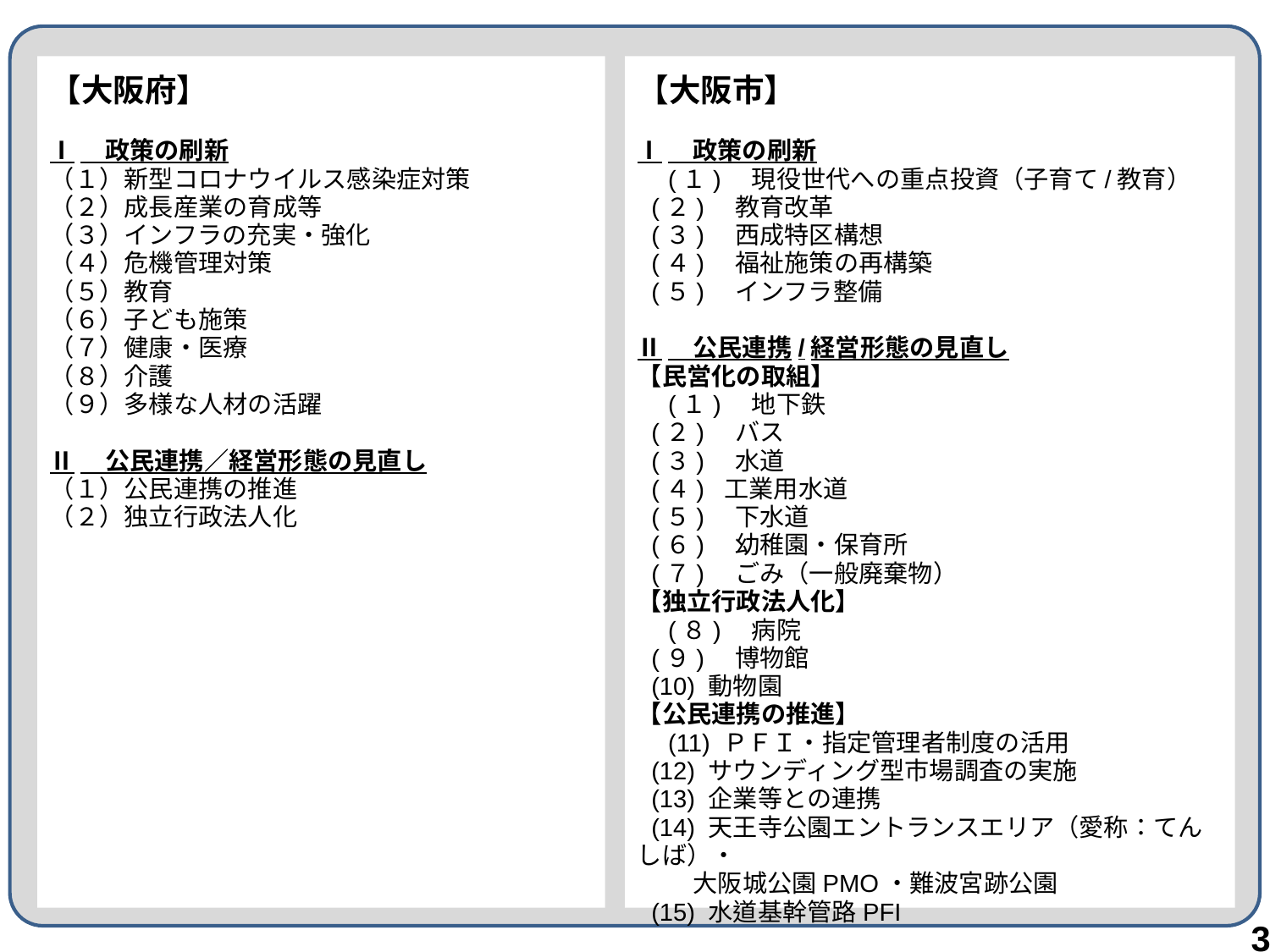

【大阪市】

Ⅰ　政策の刷新
　(１)　現役世代への重点投資（子育て/教育）
  (２)　教育改革
  (３)　西成特区構想
  (４)　福祉施策の再構築
  (５)　インフラ整備

Ⅱ　公民連携/経営形態の見直し
【民営化の取組】
　(１)　地下鉄
  (２)　バス
  (３)　水道
  (４)  工業用水道
  (５)　下水道
  (６)　幼稚園・保育所
  (７)　ごみ（一般廃棄物）
【独立行政法人化】
　(８)　病院
  (９)　博物館
  (10) 動物園
【公民連携の推進】
　(11) ＰＦＩ・指定管理者制度の活用
  (12) サウンディング型市場調査の実施
  (13) 企業等との連携
  (14) 天王寺公園エントランスエリア（愛称：てんしば）・
         大阪城公園PMO・難波宮跡公園
  (15) 水道基幹管路PFI

【大阪府】

Ⅰ　政策の刷新
（１）新型コロナウイルス感染症対策
（２）成長産業の育成等
（３）インフラの充実・強化
（４）危機管理対策
（５）教育
（６）子ども施策
（７）健康・医療
（８）介護
（９）多様な人材の活躍

Ⅱ　公民連携／経営形態の見直し
（１）公民連携の推進
（２）独立行政法人化
3